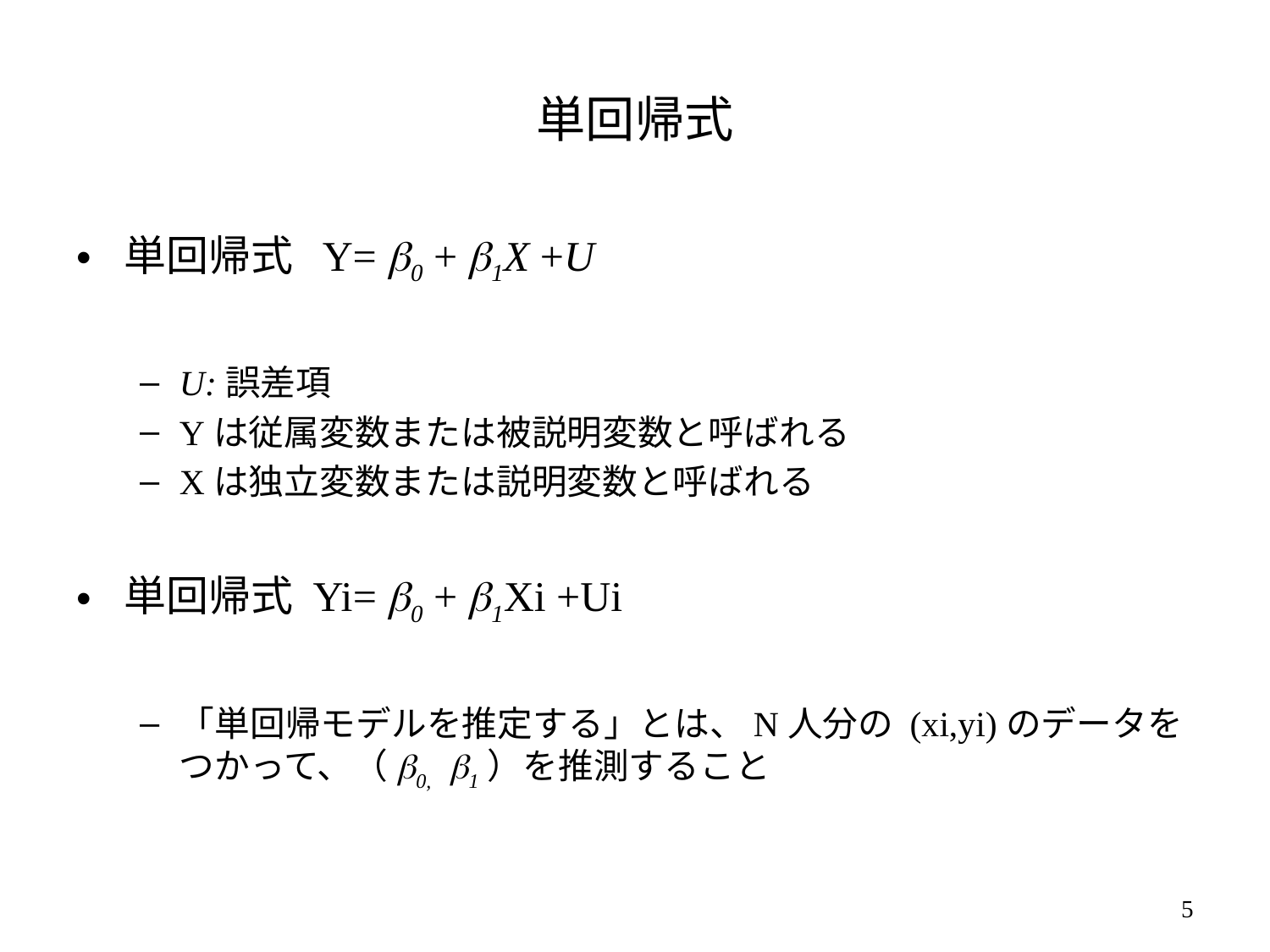

# 単回帰式
単回帰式  Y= β0 + β1X +U

U:誤差項
Yは従属変数または被説明変数と呼ばれる
Xは独立変数または説明変数と呼ばれる

単回帰式 Yi= β0 + β1Xi +Ui

「単回帰モデルを推定する」とは、N人分の (xi,yi)のデータをつかって、（β0, β1）を推測すること
5